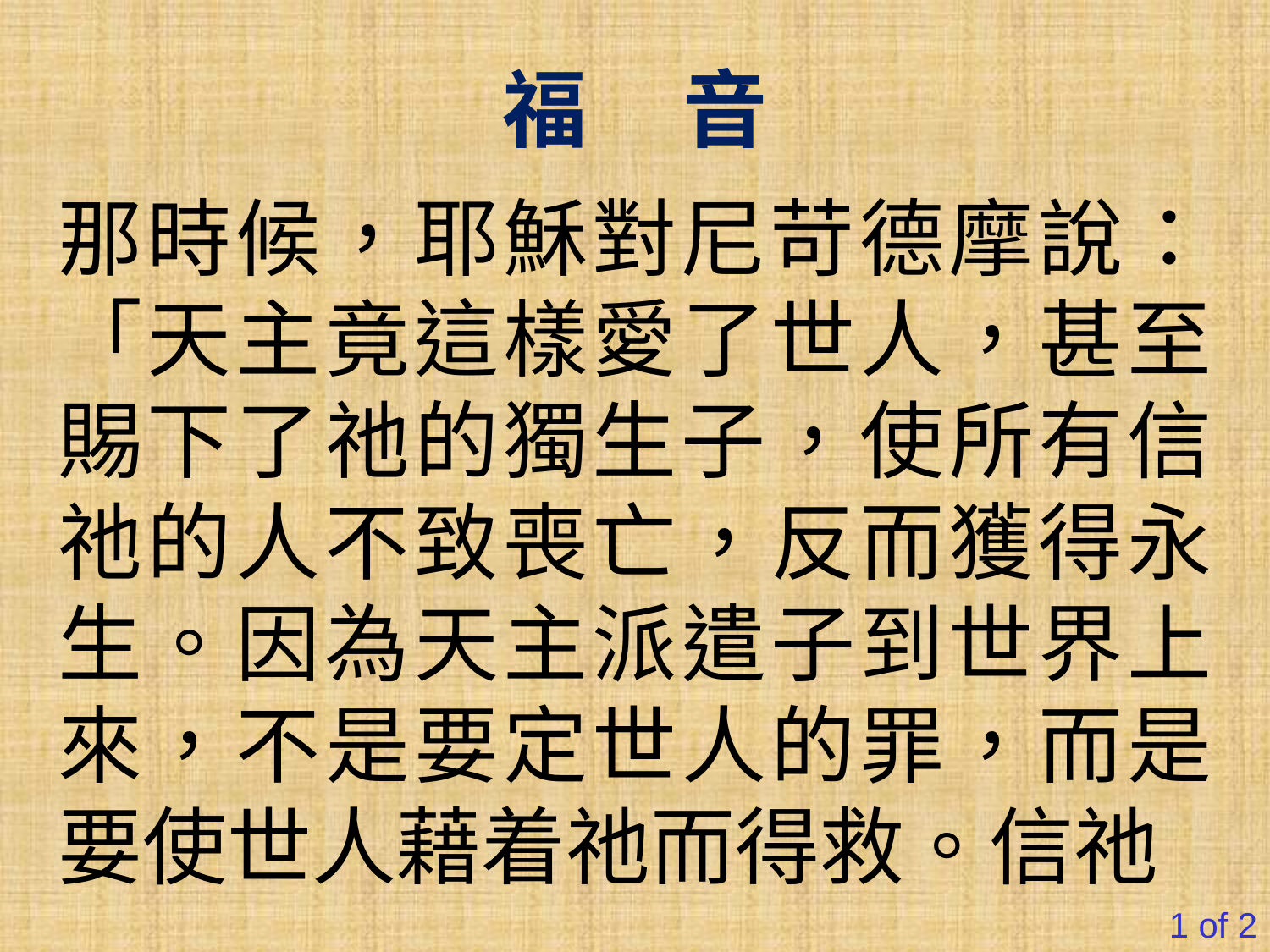

福     音

那時候，耶穌對尼苛德摩說：「天主竟這樣愛了世人，甚至賜下了祂的獨生子，使所有信祂的人不致喪亡，反而獲得永生。因為天主派遣子到世界上來，不是要定世人的罪，而是要使世人藉着祂而得救。信祂
1 of 2